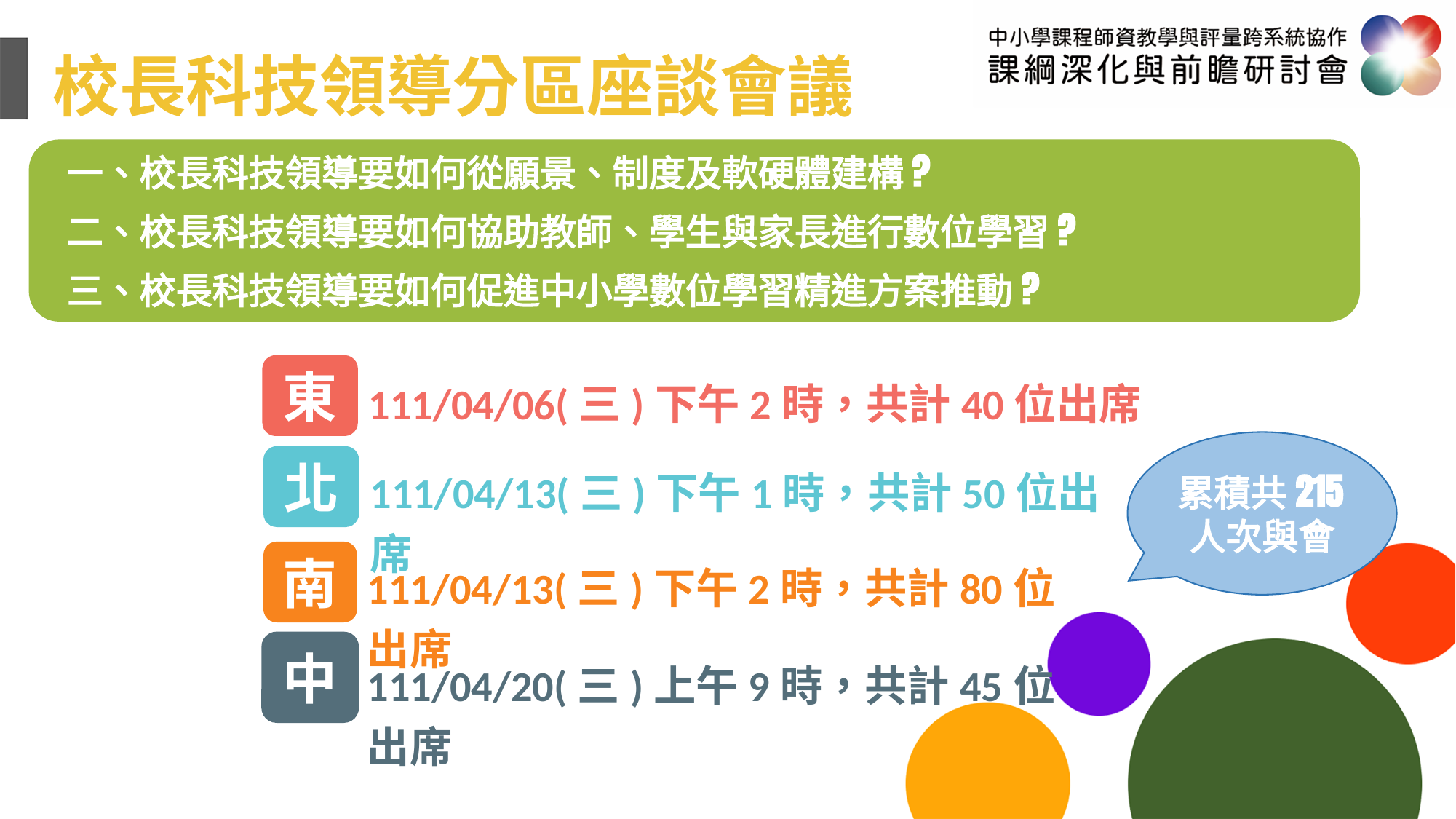

# 校長科技領導分區座談會議
一、校長科技領導要如何從願景、制度及軟硬體建構?
二、校長科技領導要如何協助教師、學生與家長進行數位學習?
三、校長科技領導要如何促進中小學數位學習精進方案推動?
東
111/04/06(三)下午2時，共計40位出席
累積共215人次與會
北
111/04/13(三)下午1時，共計50位出席

南
111/04/13(三)下午2時，共計80位出席
中
111/04/20(三)上午9時，共計45位出席